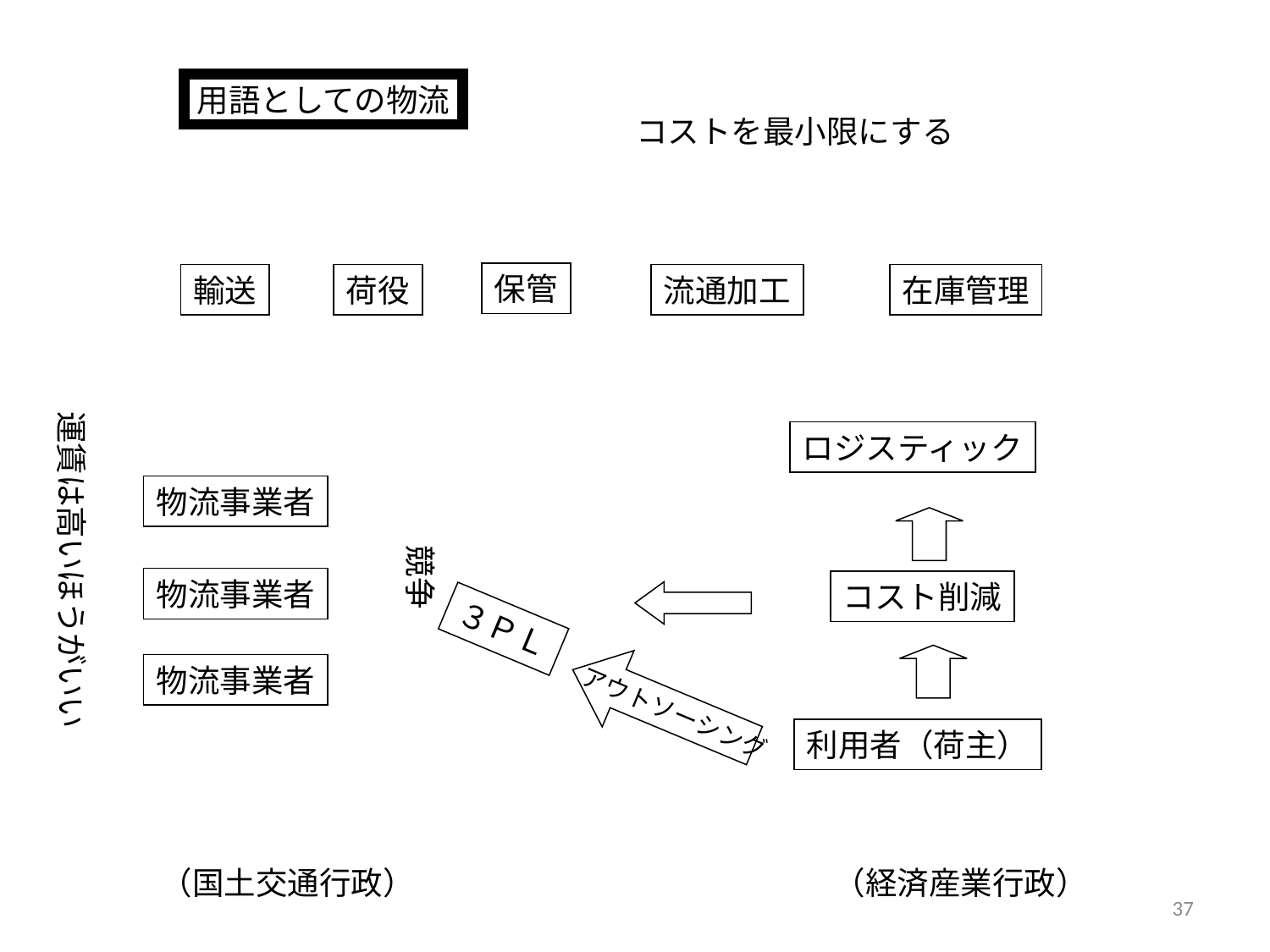

用語としての物流
コストを最小限にする
保管
輸送
荷役
流通加工
在庫管理
運賃は高いほうがいい
ロジスティック
物流事業者

競争
物流事業者
コスト削減

３ＰＬ

物流事業者
アウトソーシング
利用者（荷主）
（国土交通行政）
（経済産業行政）
37